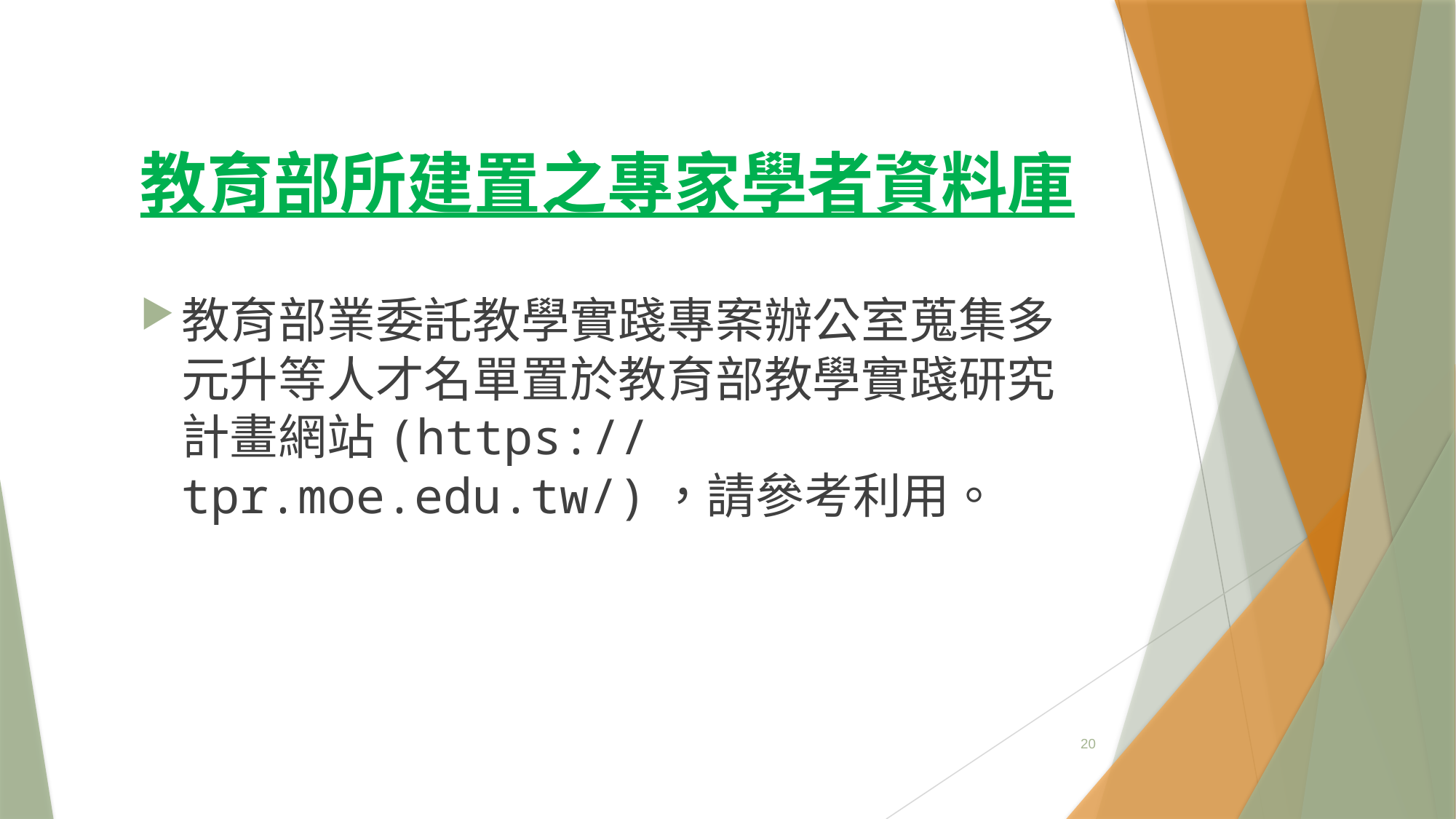

# 教育部所建置之專家學者資料庫
教育部業委託教學實踐專案辦公室蒐集多元升等人才名單置於教育部教學實踐研究計畫網站(https://tpr.moe.edu.tw/)，請參考利用。
20